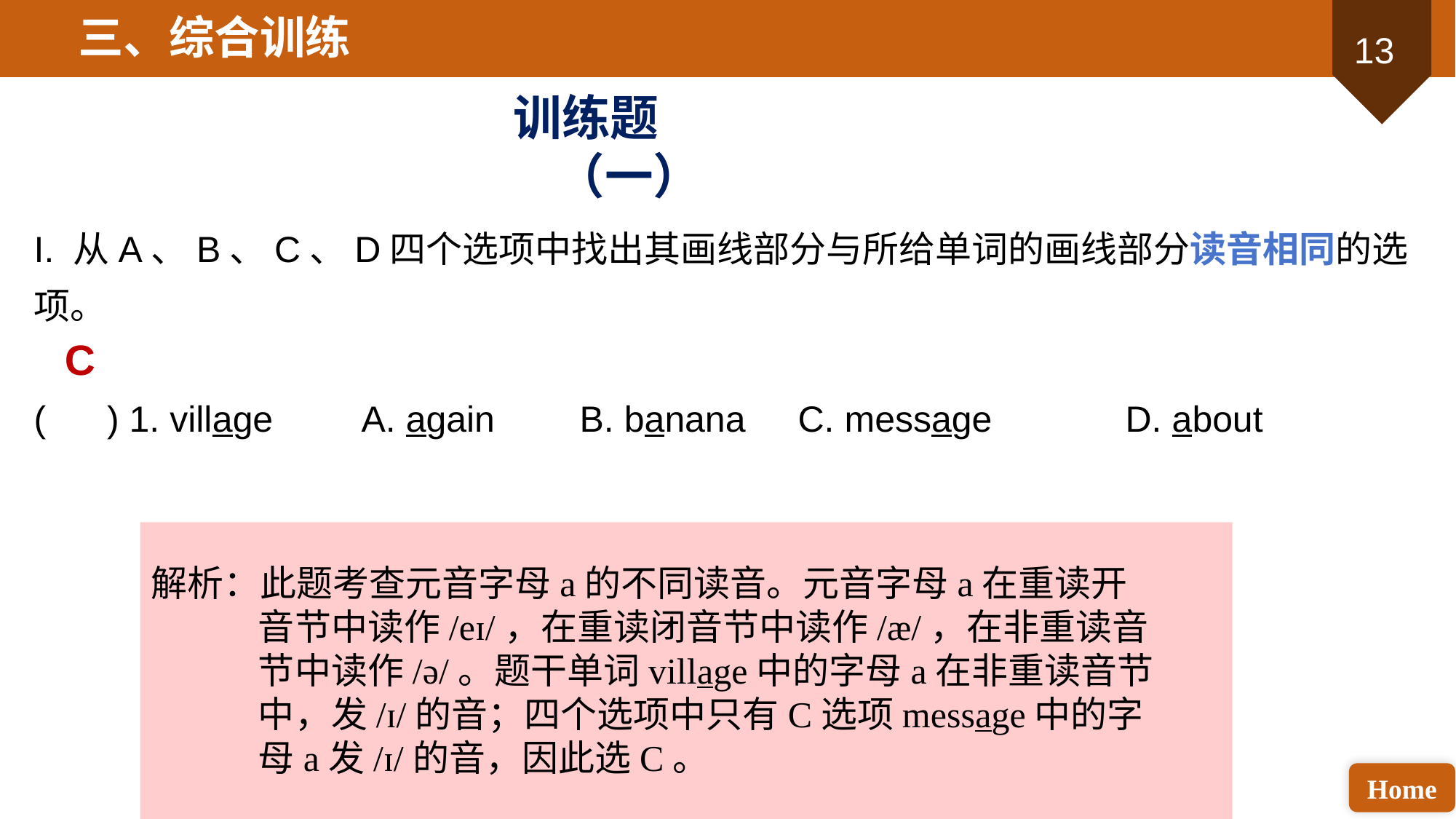

三、综合训练
训练题（一）
I. 从A、B、C、D四个选项中找出其画线部分与所给单词的画线部分读音相同的选项。

(      ) 1. village 	A. again 	B. banana 	C. message 		D. about
C

解析：此题考查元音字母a的不同读音。元音字母a在重读开音节中读作/eɪ/，在重读闭音节中读作/æ/，在非重读音节中读作/ə/。题干单词village中的字母a在非重读音节中，发/ɪ/的音；四个选项中只有C选项message中的字母a发/ɪ/的音，因此选C。